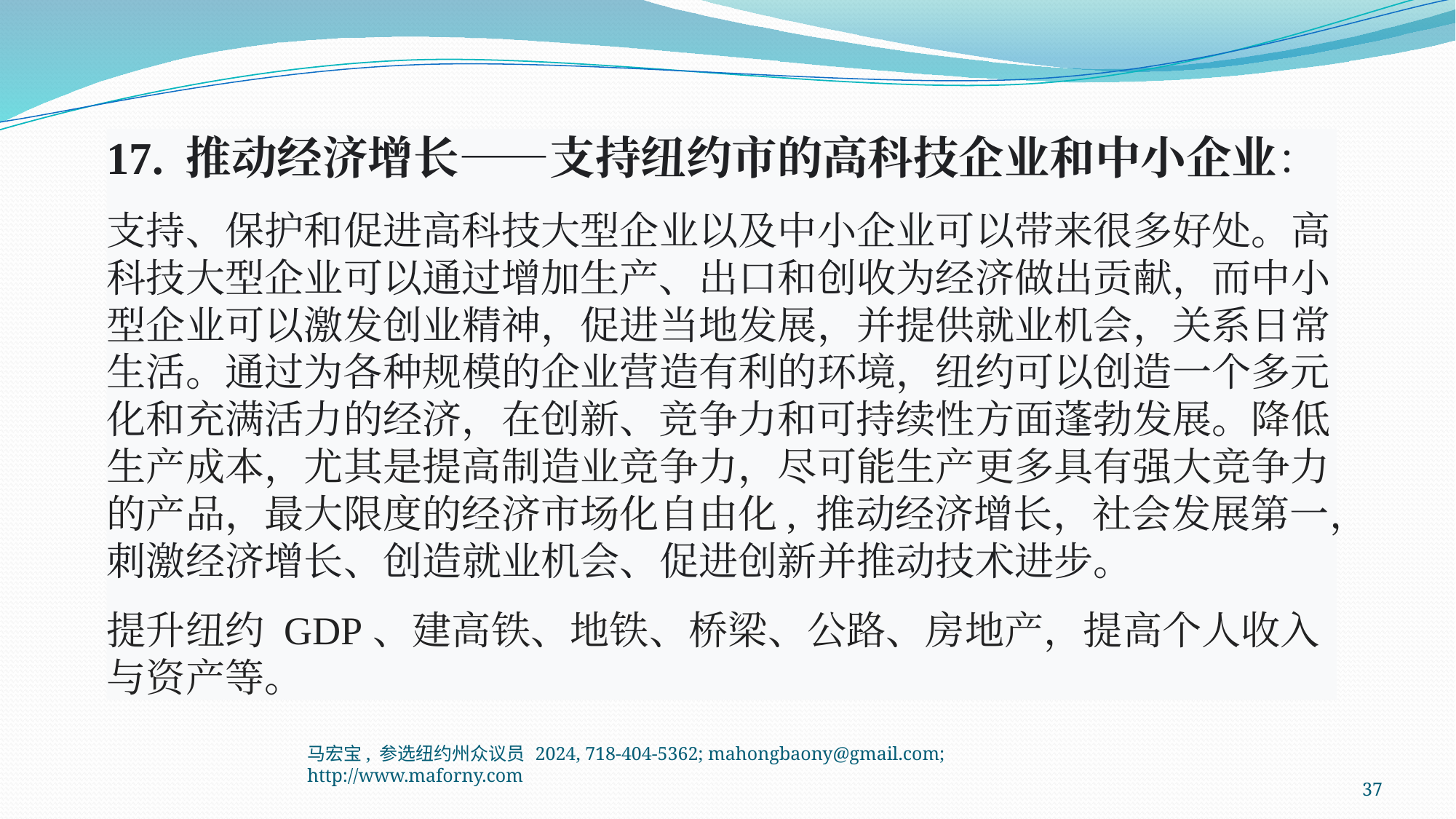

17. 推动经济增长——支持纽约市的高科技企业和中小企业：

支持、保护和促进高科技大型企业以及中小企业可以带来很多好处。高科技大型企业可以通过增加生产、出口和创收为经济做出贡献，而中小型企业可以激发创业精神，促进当地发展，并提供就业机会，关系日常生活。通过为各种规模的企业营造有利的环境，纽约可以创造一个多元化和充满活力的经济，在创新、竞争力和可持续性方面蓬勃发展。降低生产成本，尤其是提高制造业竞争力，尽可能生产更多具有强大竞争力的产品，最大限度的经济市场化自由化, 推动经济增长，社会发展第一，刺激经济增长、创造就业机会、促进创新并推动技术进步。

提升纽约 GDP、建高铁、地铁、桥梁、公路、房地产，提高个人收入与资产等。
马宏宝, 参选纽约州众议员 2024, 718-404-5362; mahongbaony@gmail.com; http://www.maforny.com
37